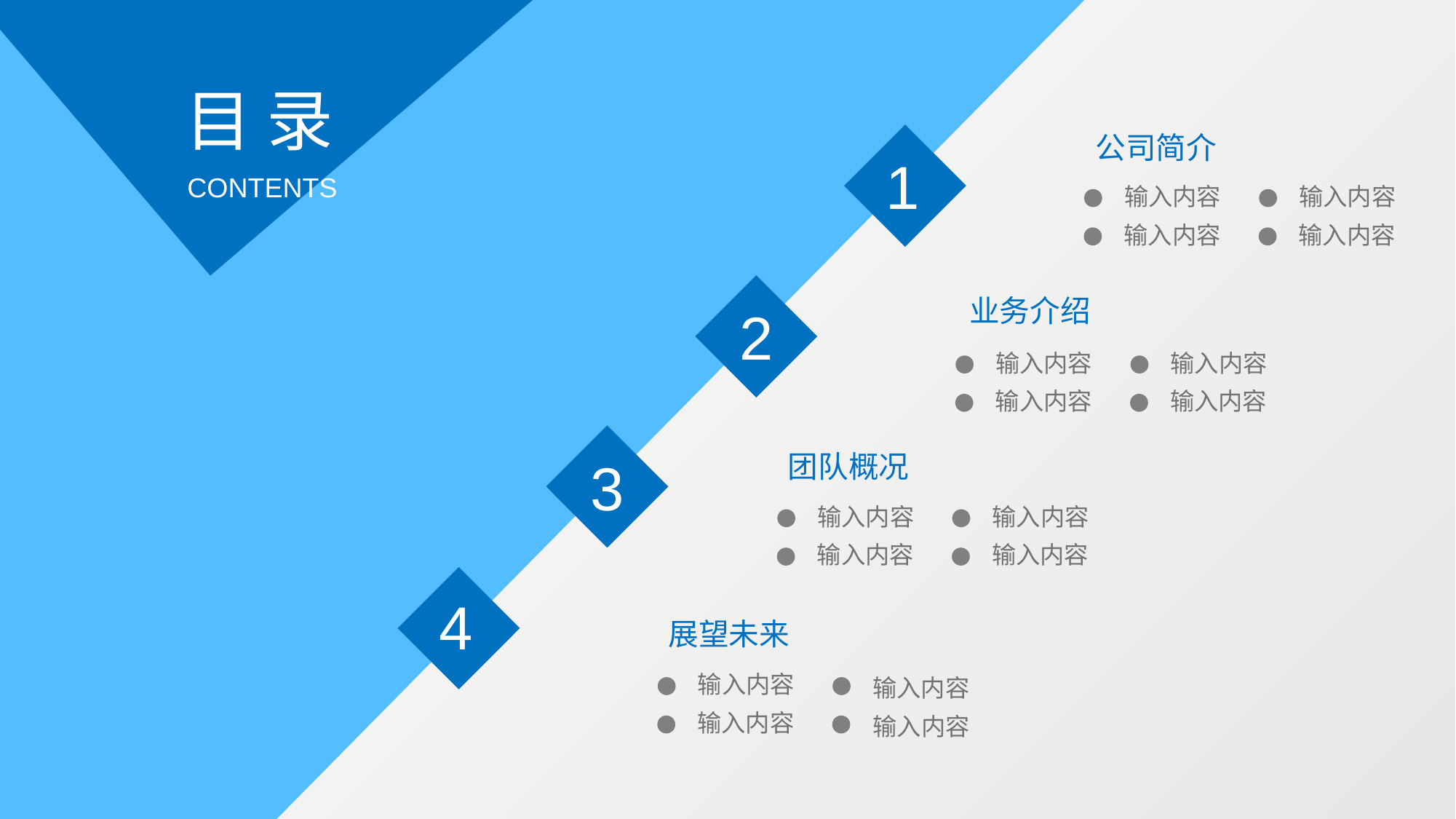

目 录
公司简介

1
输入内容
输入内容

输入内容
输入内容

CONTENTS
业务介绍

2
输入内容
输入内容

输入内容
输入内容

团队概况

3
输入内容
输入内容

输入内容
输入内容

4

展望未来
输入内容
输入内容

输入内容
输入内容